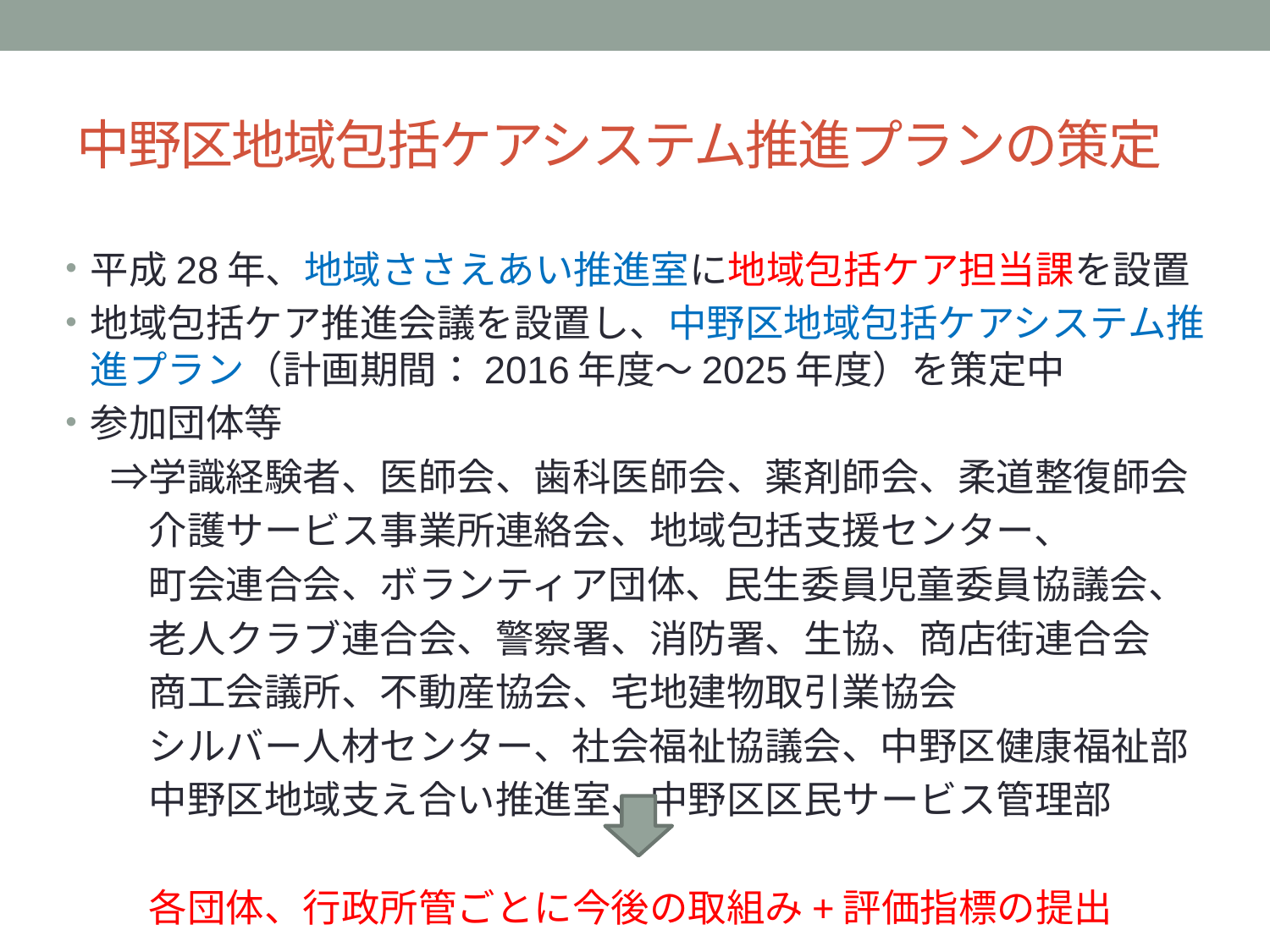

# 中野区地域包括ケアシステム推進プランの策定
平成28年、地域ささえあい推進室に地域包括ケア担当課を設置
地域包括ケア推進会議を設置し、中野区地域包括ケアシステム推進プラン（計画期間：2016年度～2025年度）を策定中
参加団体等
　⇒学識経験者、医師会、歯科医師会、薬剤師会、柔道整復師会
　　介護サービス事業所連絡会、地域包括支援センター、
　　町会連合会、ボランティア団体、民生委員児童委員協議会、
　　老人クラブ連合会、警察署、消防署、生協、商店街連合会
　　商工会議所、不動産協会、宅地建物取引業協会
　　シルバー人材センター、社会福祉協議会、中野区健康福祉部
　　中野区地域支え合い推進室、中野区区民サービス管理部

　　各団体、行政所管ごとに今後の取組み+評価指標の提出